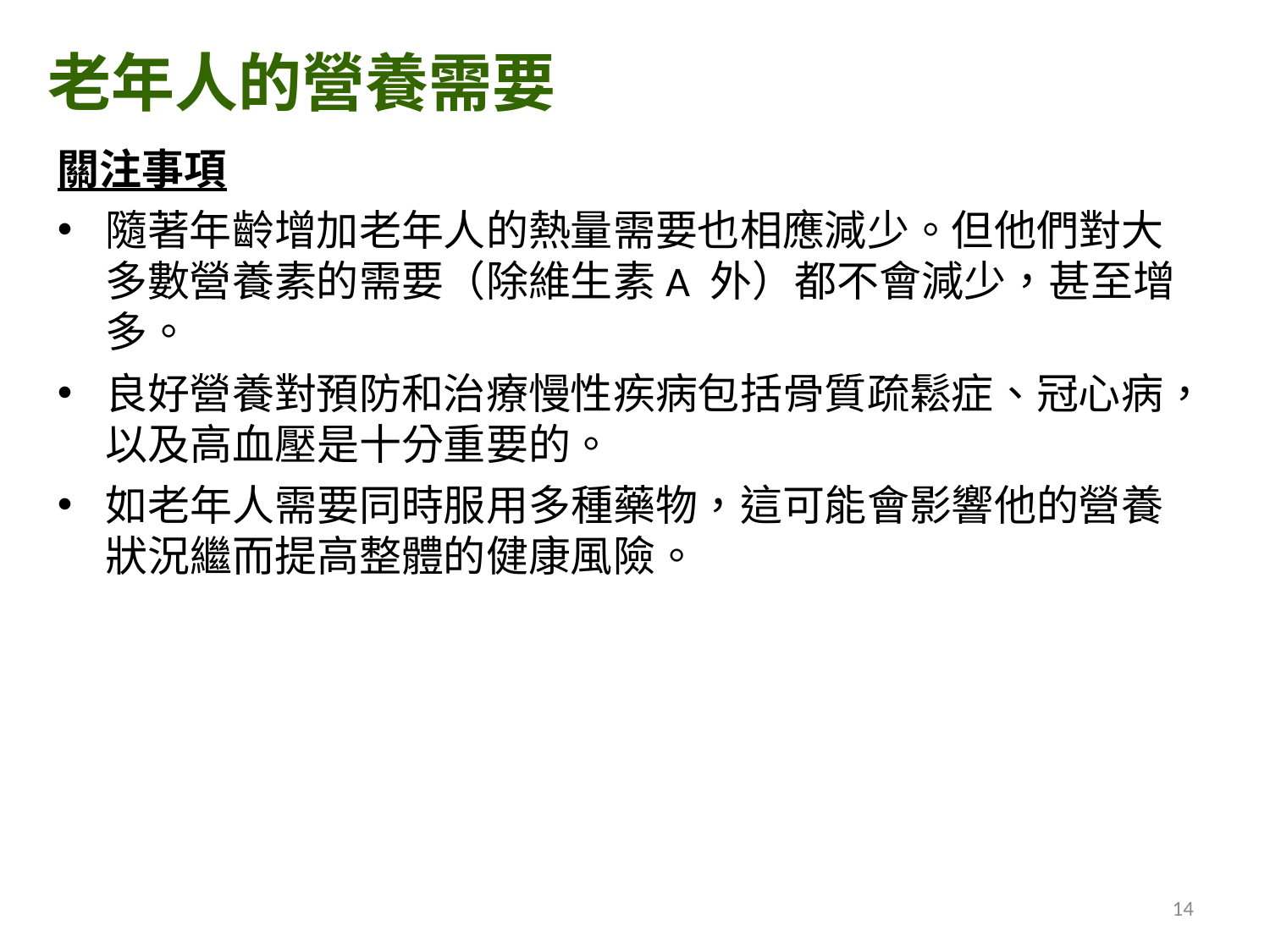

老年人的營養需要
關注事項
隨著年齡增加老年人的熱量需要也相應減少。但他們對大多數營養素的需要（除維生素A 外）都不會減少，甚至增多。
良好營養對預防和治療慢性疾病包括骨質疏鬆症、冠心病，以及高血壓是十分重要的。
如老年人需要同時服用多種藥物，這可能會影響他的營養狀況繼而提高整體的健康風險。
14